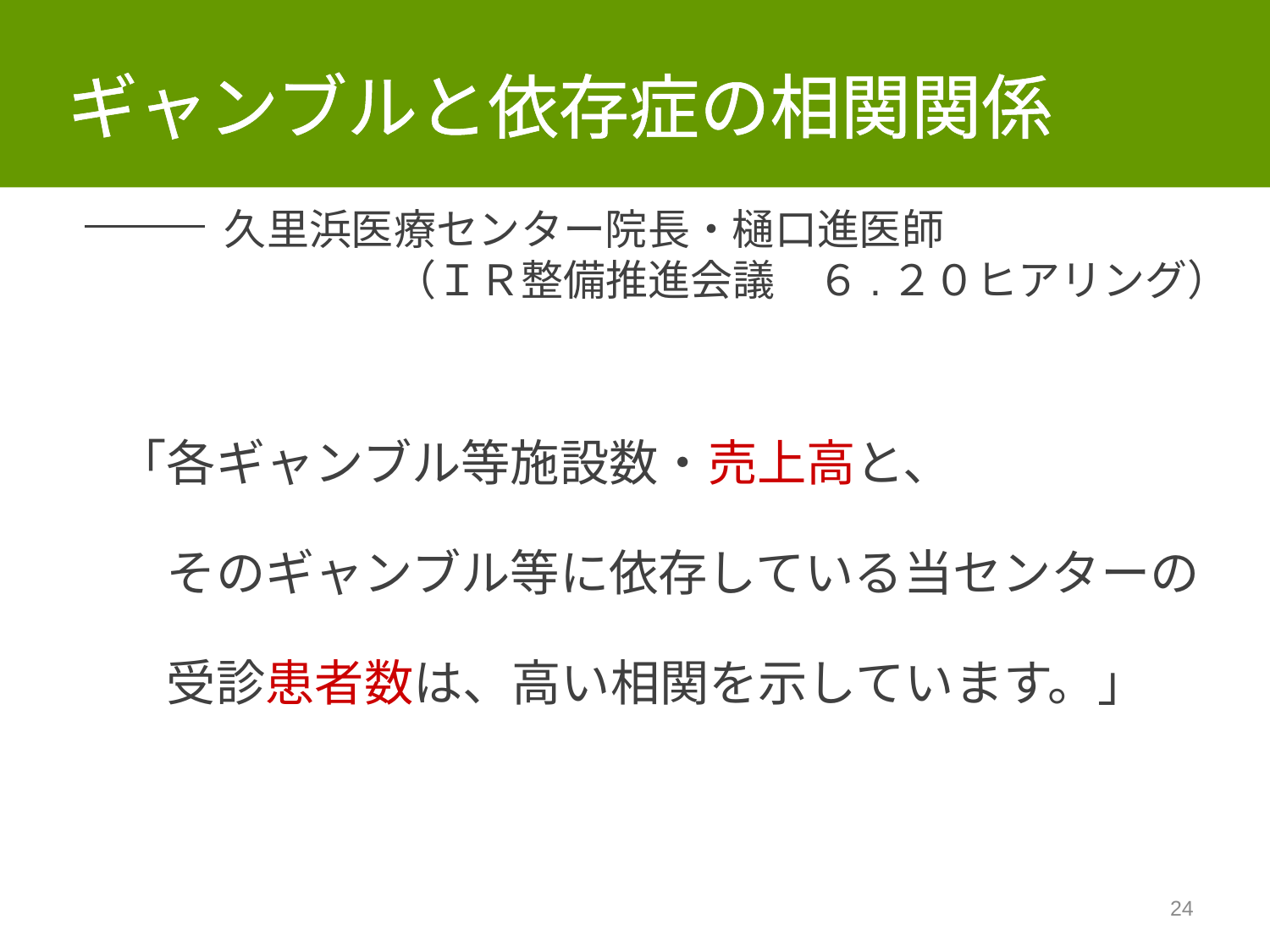

ギャンブルと依存症の相関関係
　　　久里浜医療センター院長・樋口進医師
　　　　　　　（ＩＲ整備推進会議　６.２０ヒアリング）
「各ギャンブル等施設数・売上高と、
　そのギャンブル等に依存している当センターの
　受診患者数は、高い相関を示しています。」
24